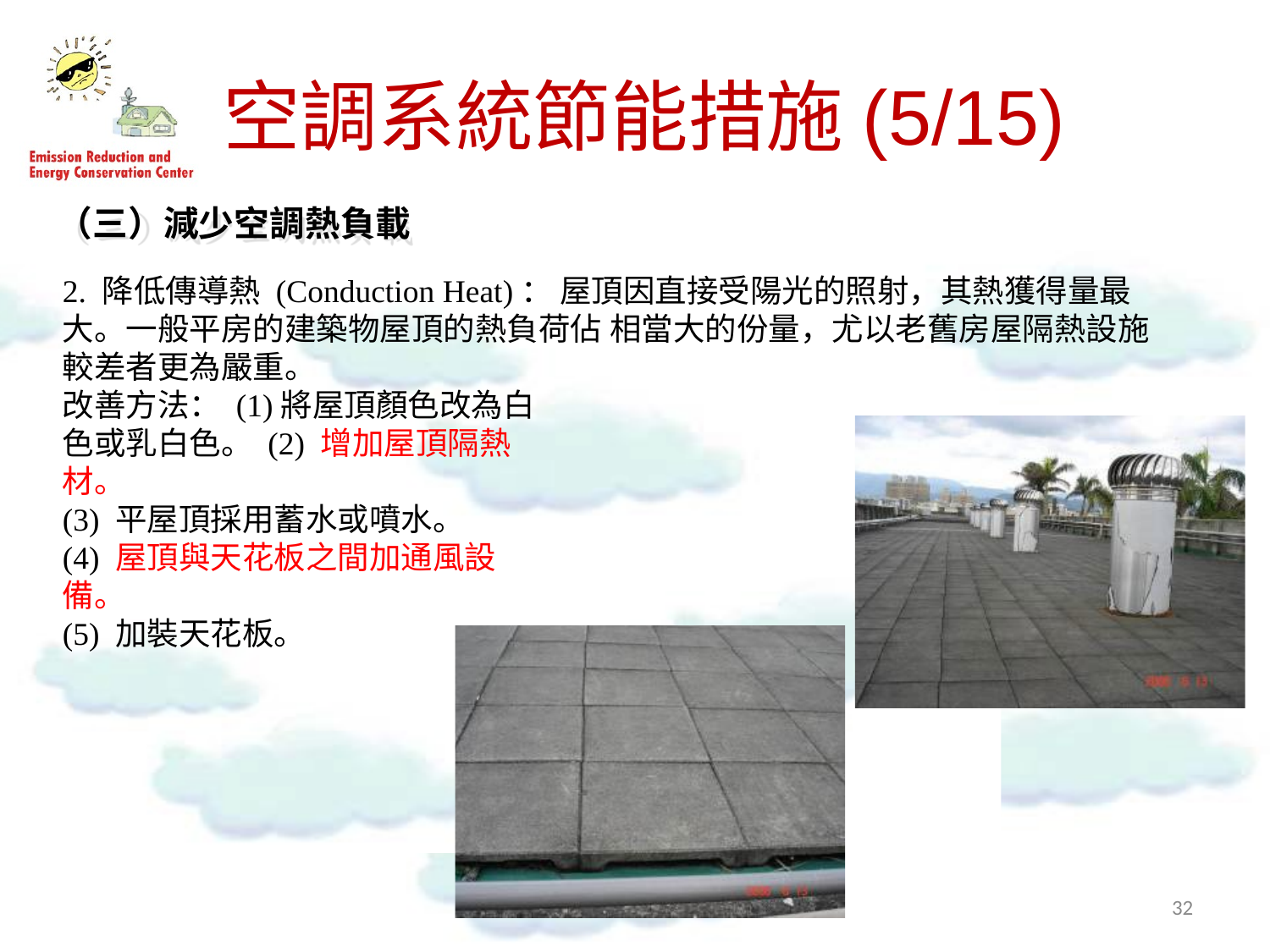

# 空調系統節能措施(5/15)

（三）減少空調熱負載
2. 降低傳導熱 (Conduction Heat)： 屋頂因直接受陽光的照射，其熱獲得量最大。一般平房的建築物屋頂的熱負荷佔 相當大的份量，尤以老舊房屋隔熱設施較差者更為嚴重。
改善方法： (1)將屋頂顏色改為白色或乳白色。 (2) 增加屋頂隔熱材。
(3) 平屋頂採用蓄水或噴水。
(4) 屋頂與天花板之間加通風設備。
(5) 加裝天花板。

32